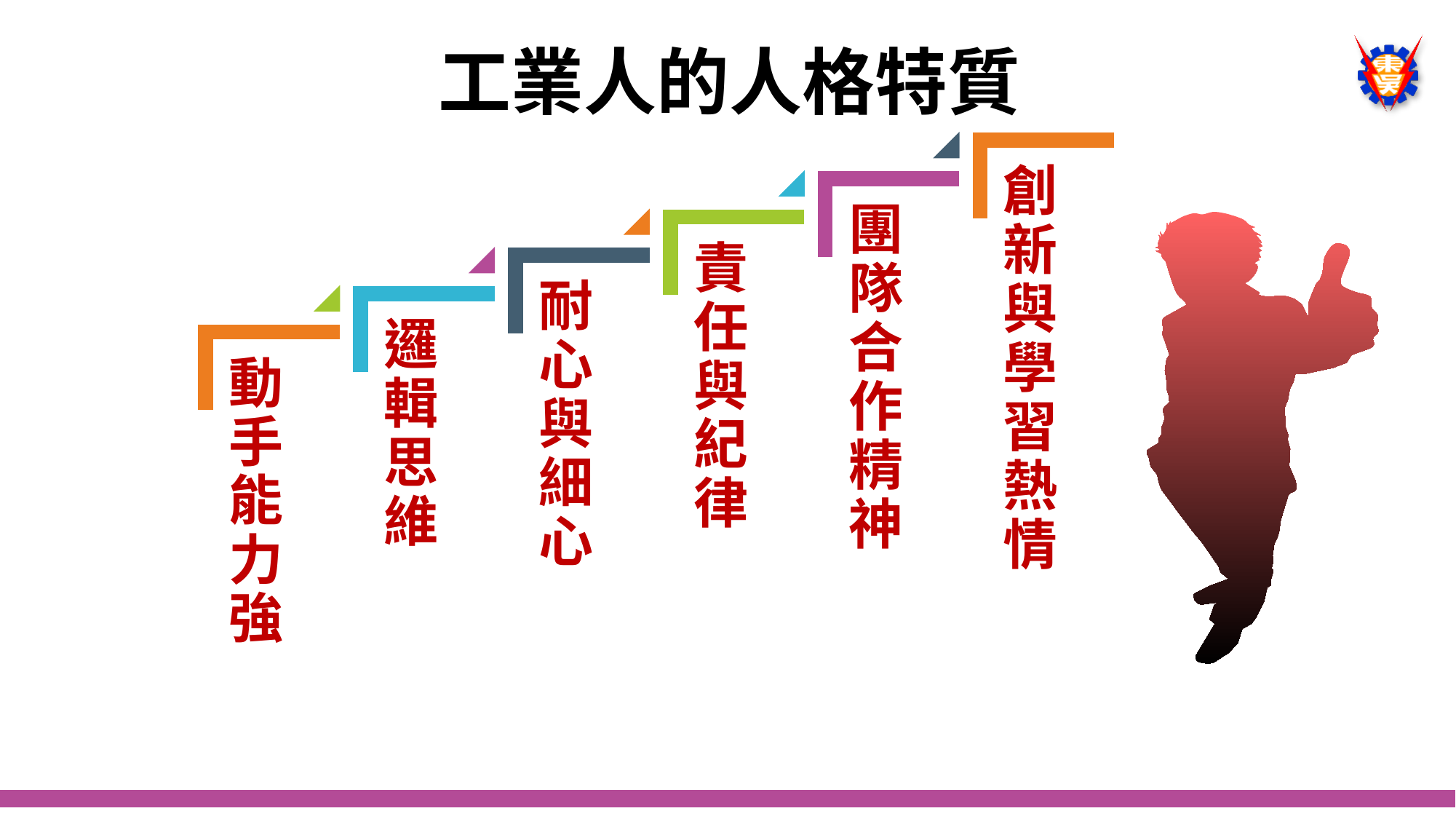

工業人的人格特質
動手能力強
邏輯思維
耐心與細心
責任與紀律
團隊合作精神
創新與學習熱情